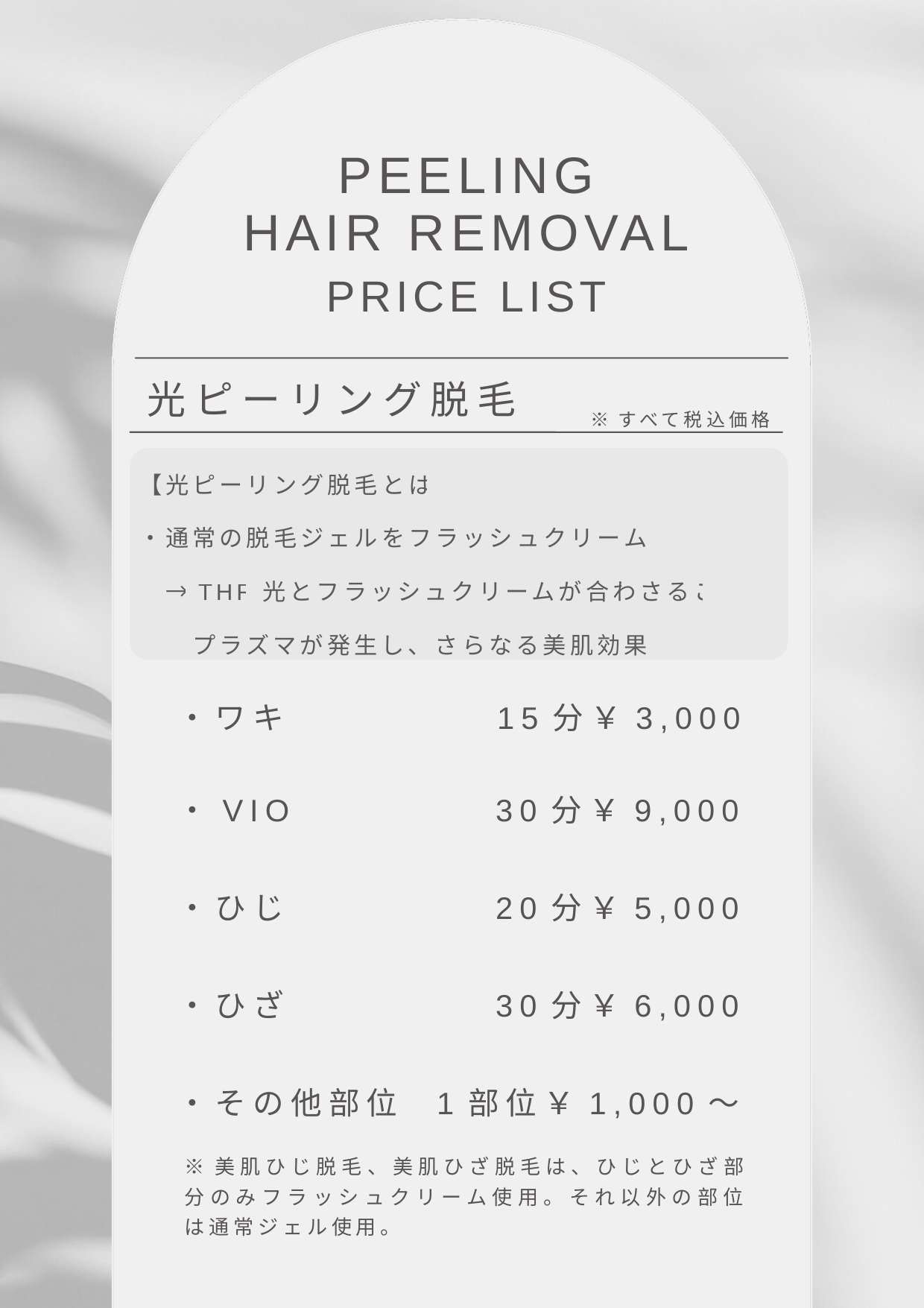

PEELING
HAIR REMOVAL
PRICE LIST

光ピーリング脱毛
※すべて税込価格

【光ピーリング脱毛とは？】
・通常の脱毛ジェルをフラッシュクリームへ変更
　→THR光とフラッシュクリームが合わさることで
　　プラズマが発生し、さらなる美肌効果期待✨
・ワキ
15分￥3,000
・VIO
30分￥9,000
・ひじ
20分￥5,000
・ひざ
30分￥6,000
・その他部位
1部位￥1,000～
※美肌ひじ脱毛、美肌ひざ脱毛は、ひじとひざ部分のみフラッシュクリーム使用。それ以外の部位は通常ジェル使用。